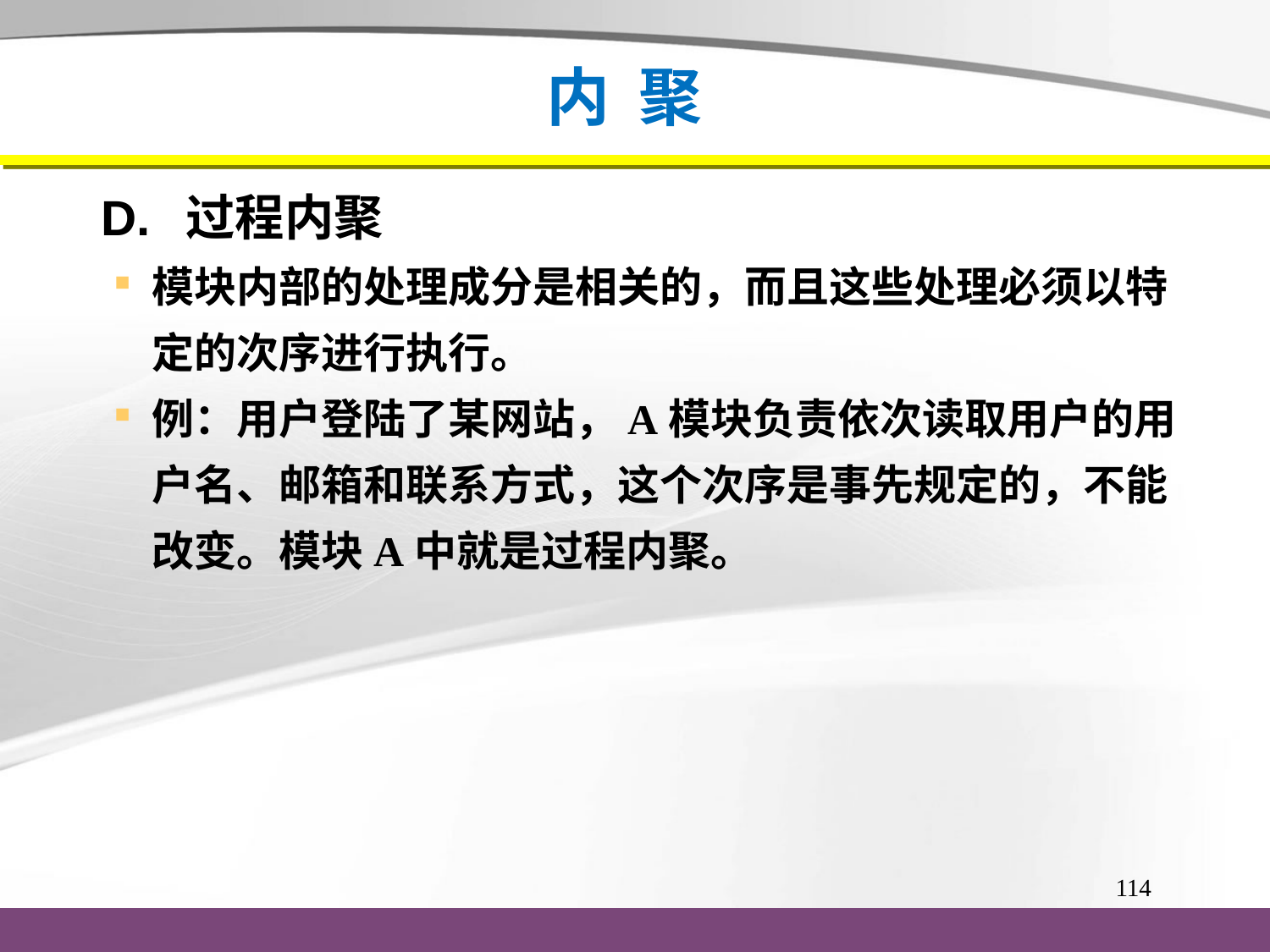

# 内  聚
过程内聚
模块内部的处理成分是相关的，而且这些处理必须以特定的次序进行执行。
例：用户登陆了某网站，A模块负责依次读取用户的用户名、邮箱和联系方式，这个次序是事先规定的，不能改变。模块A中就是过程内聚。
114